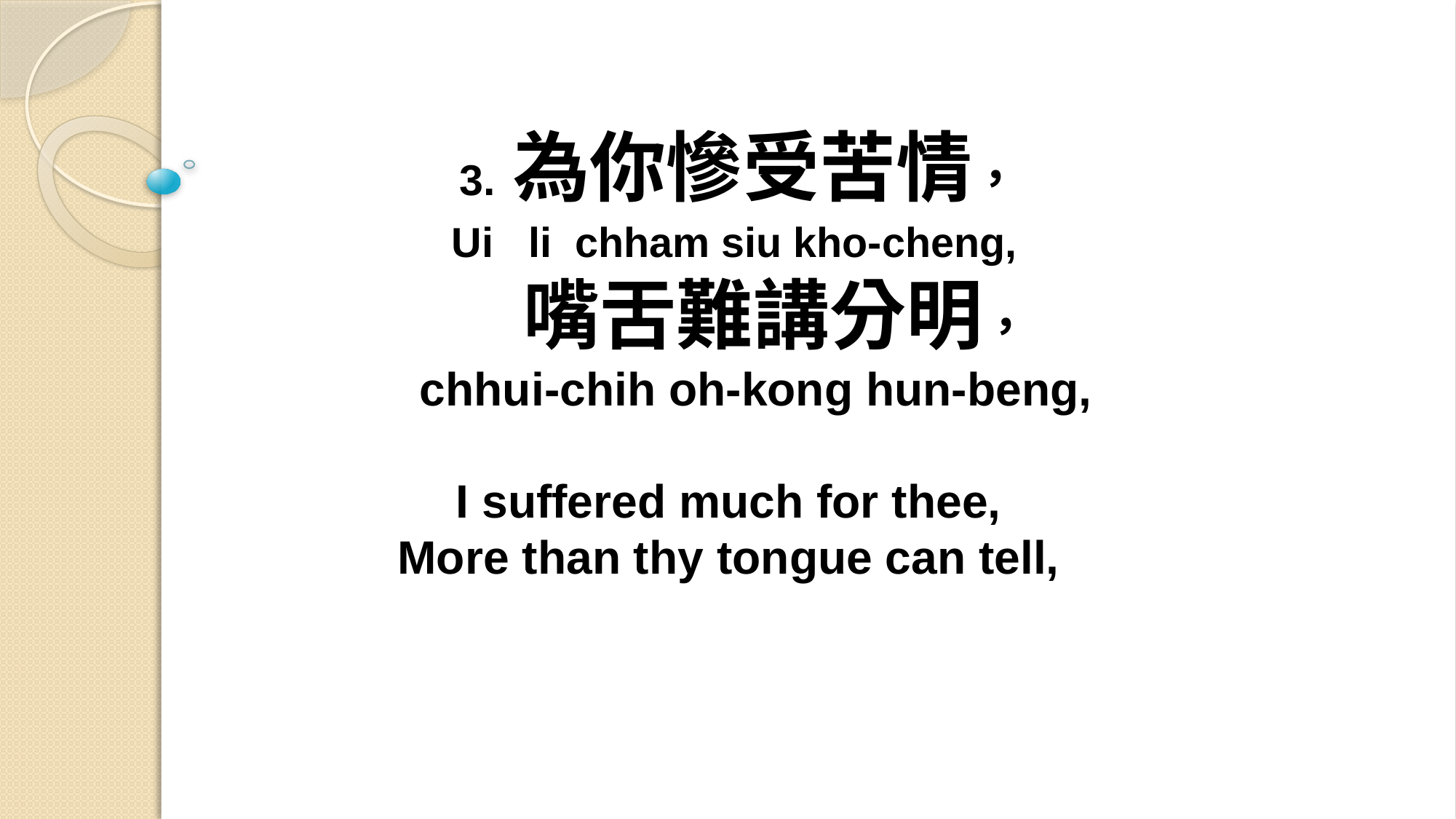

# 3. 為你慘受苦情， Ui   li  chham siu kho-cheng, 嘴舌難講分明， chhui-chih oh-kong hun-beng, I suffered much for thee, More than thy tongue can tell,